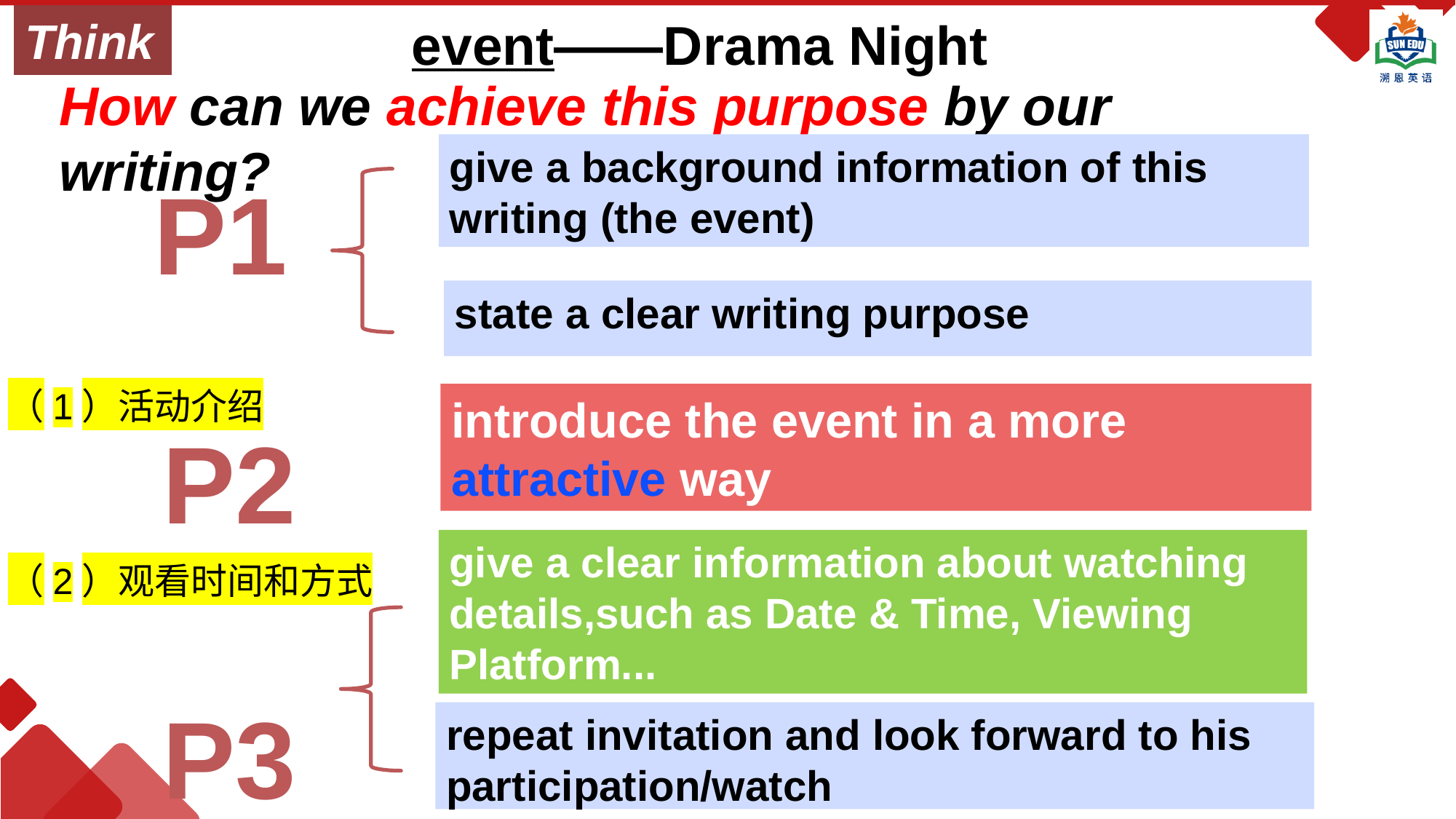

Think
event——Drama Night
How can we achieve this purpose by our writing?
give a background information of this writing (the event)
P1

state a clear writing purpose
（1）活动介绍

（2）观看时间和方式
introduce the event in a more attractive way
P2
give a clear information about watching details,such as Date & Time, Viewing Platform...

P3
repeat invitation and look forward to his participation/watch